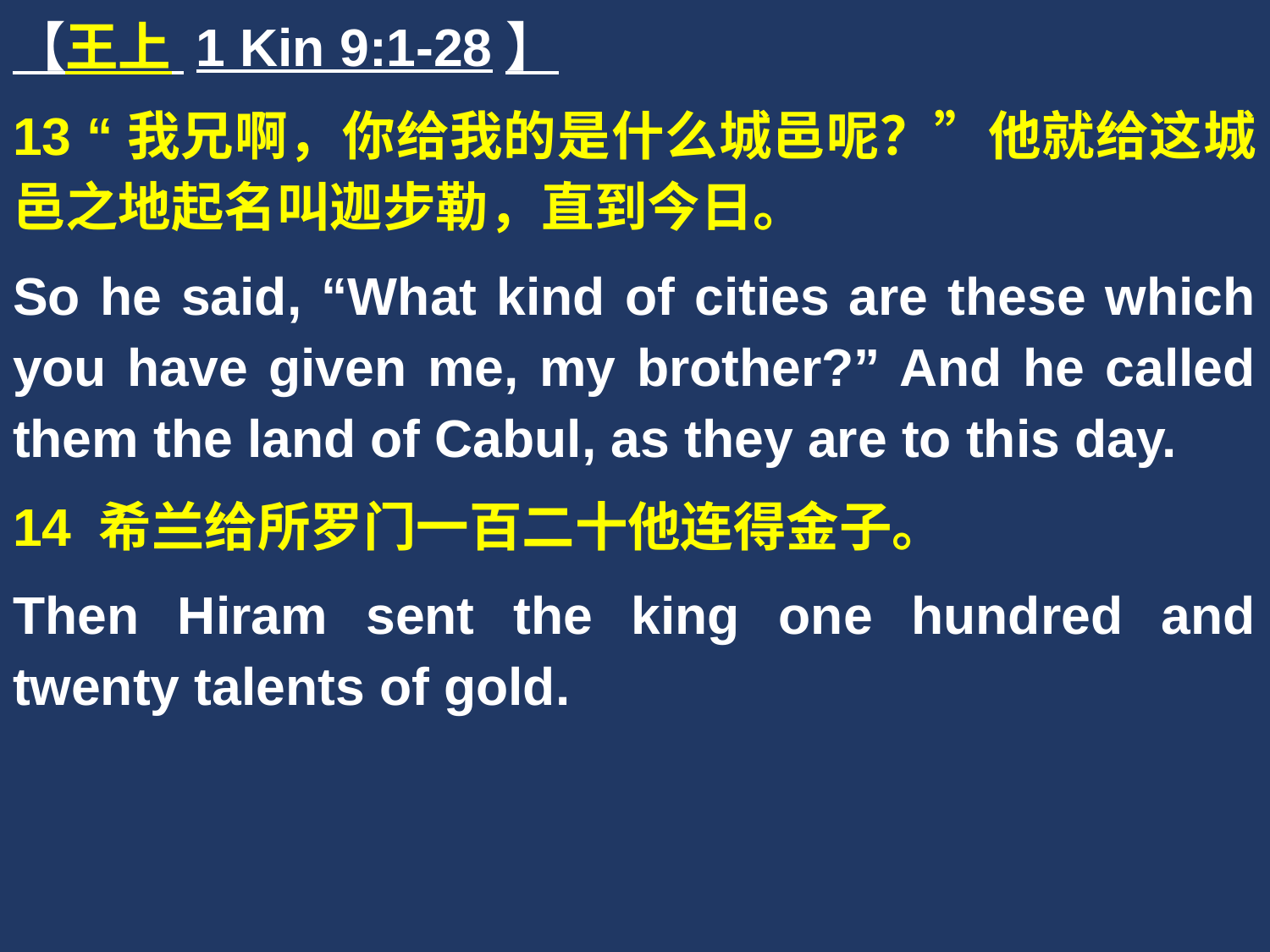

【王上 1 Kin 9:1-28】
13 “我兄啊，你给我的是什么城邑呢？”他就给这城邑之地起名叫迦步勒，直到今日。
So he said, “What kind of cities are these which you have given me, my brother?” And he called them the land of Cabul, as they are to this day.
14 希兰给所罗门一百二十他连得金子。
Then Hiram sent the king one hundred and twenty talents of gold.